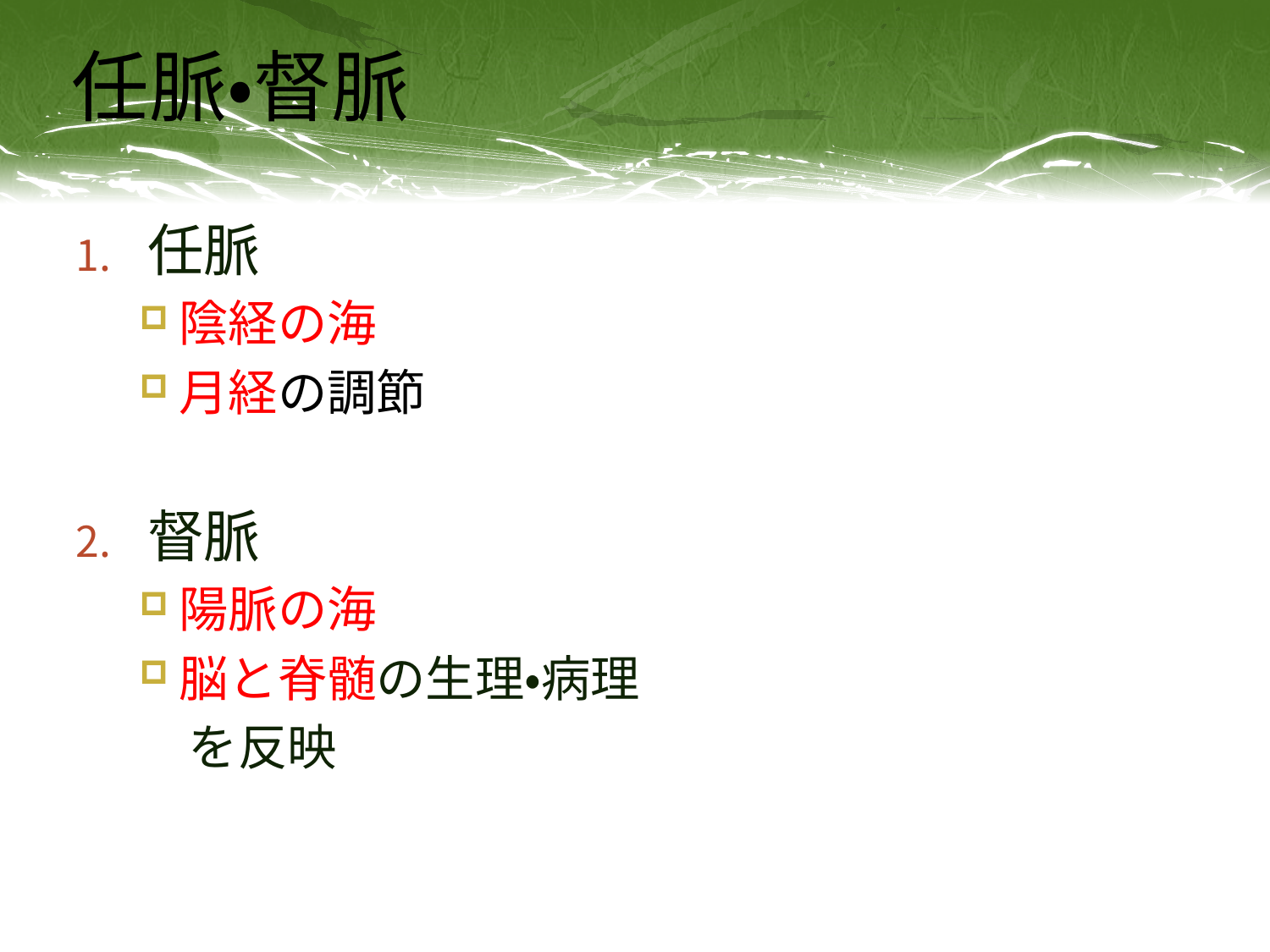

# 任脈・督脈
任脈
陰経の海
月経の調節

督脈
陽脈の海
脳と脊髄の生理・病理
　を反映